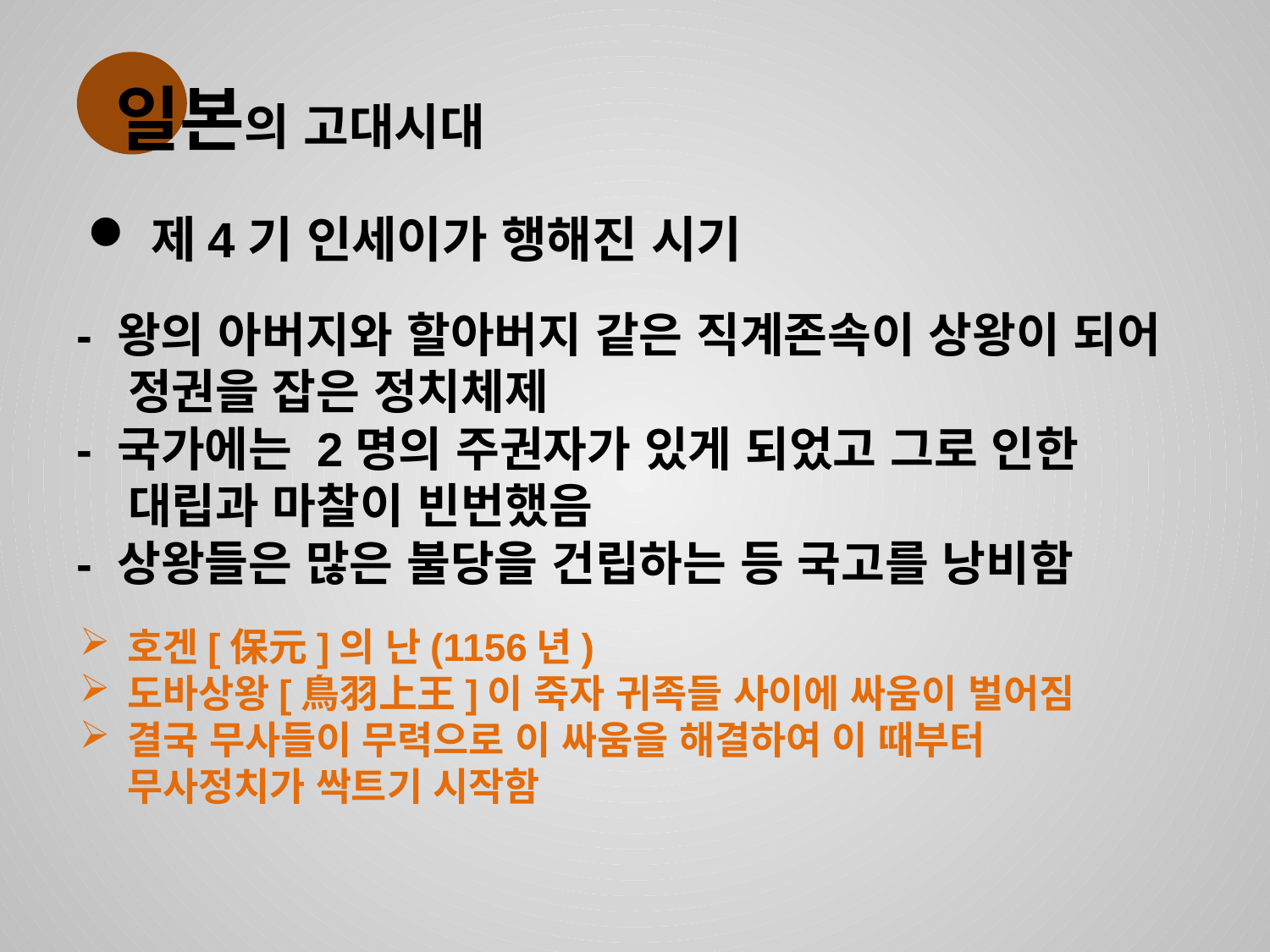

일본의 고대시대
제4기 인세이가 행해진 시기
- 왕의 아버지와 할아버지 같은 직계존속이 상왕이 되어
   정권을 잡은 정치체제
- 국가에는 2명의 주권자가 있게 되었고 그로 인한
   대립과 마찰이 빈번했음
- 상왕들은 많은 불당을 건립하는 등 국고를 낭비함
호겐[保元]의 난(1156년)
도바상왕[鳥羽上王]이 죽자 귀족들 사이에 싸움이 벌어짐
결국 무사들이 무력으로 이 싸움을 해결하여 이 때부터 무사정치가 싹트기 시작함